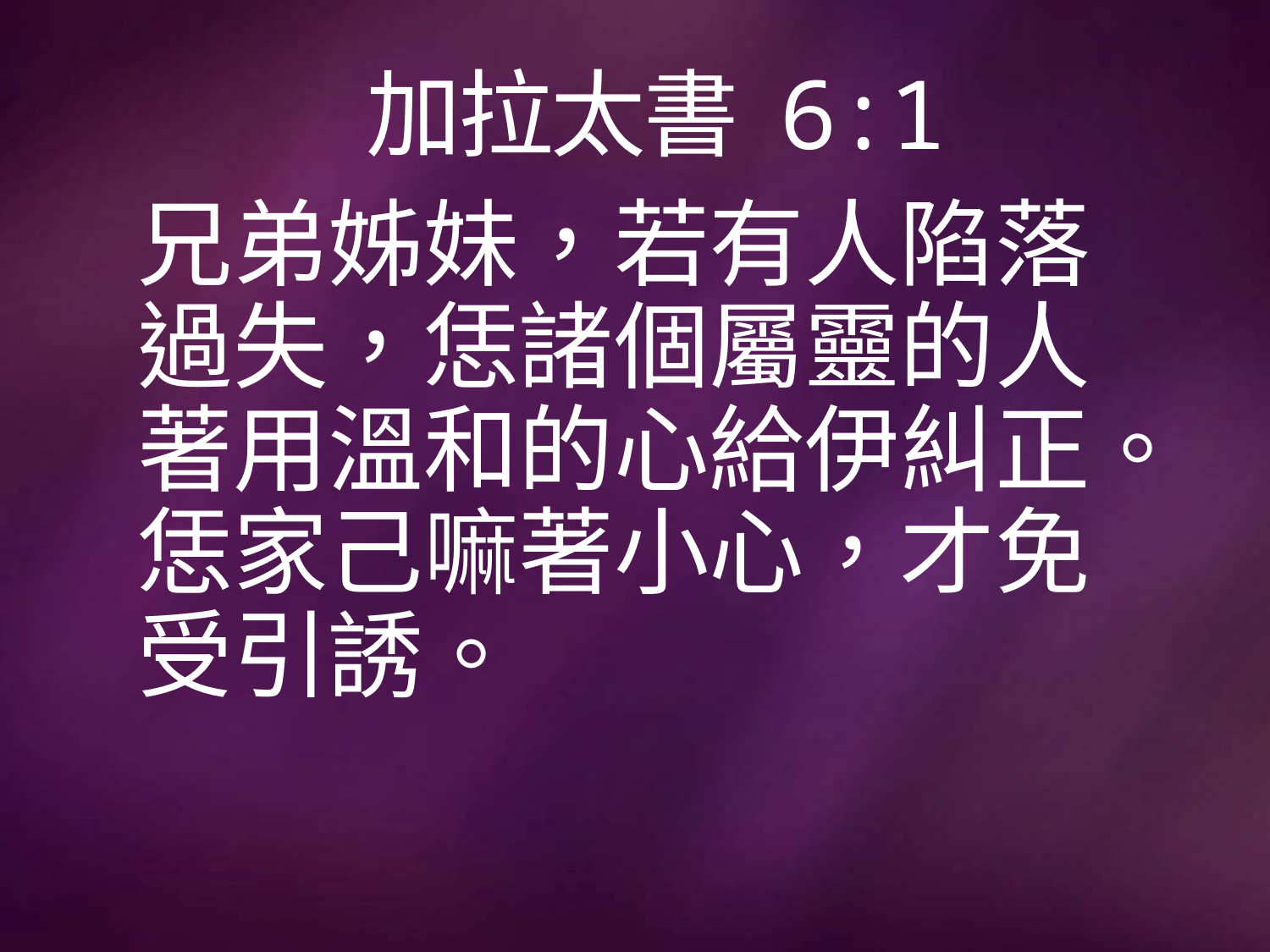

# 加拉太書 6:1
兄弟姊妹，若有人陷落過失，恁諸個屬靈的人著用溫和的心給伊糾正。恁家己嘛著小心，才免受引誘。